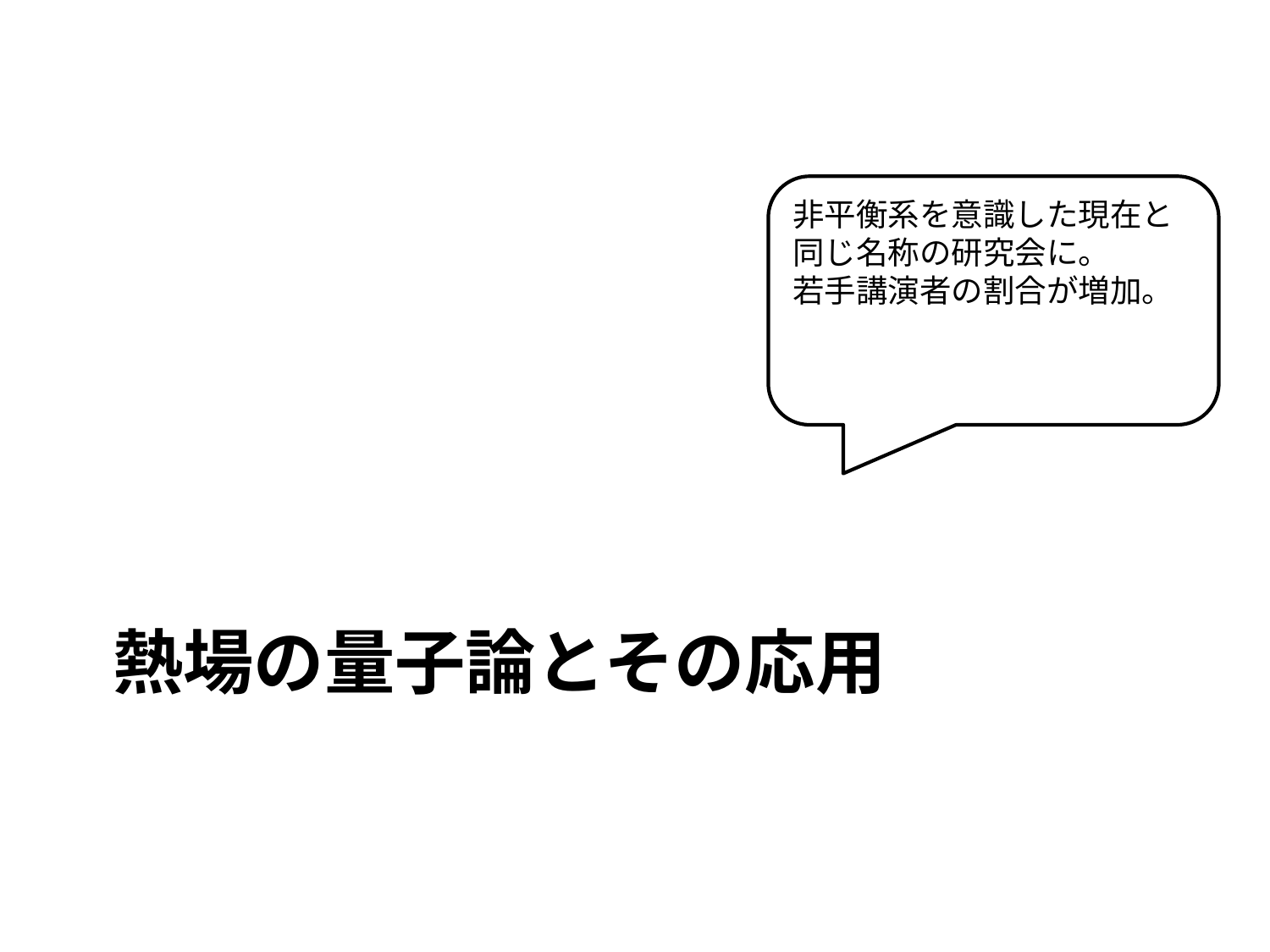

非平衡系を意識した現在と同じ名称の研究会に。
若手講演者の割合が増加。

# 熱場の量子論とその応用